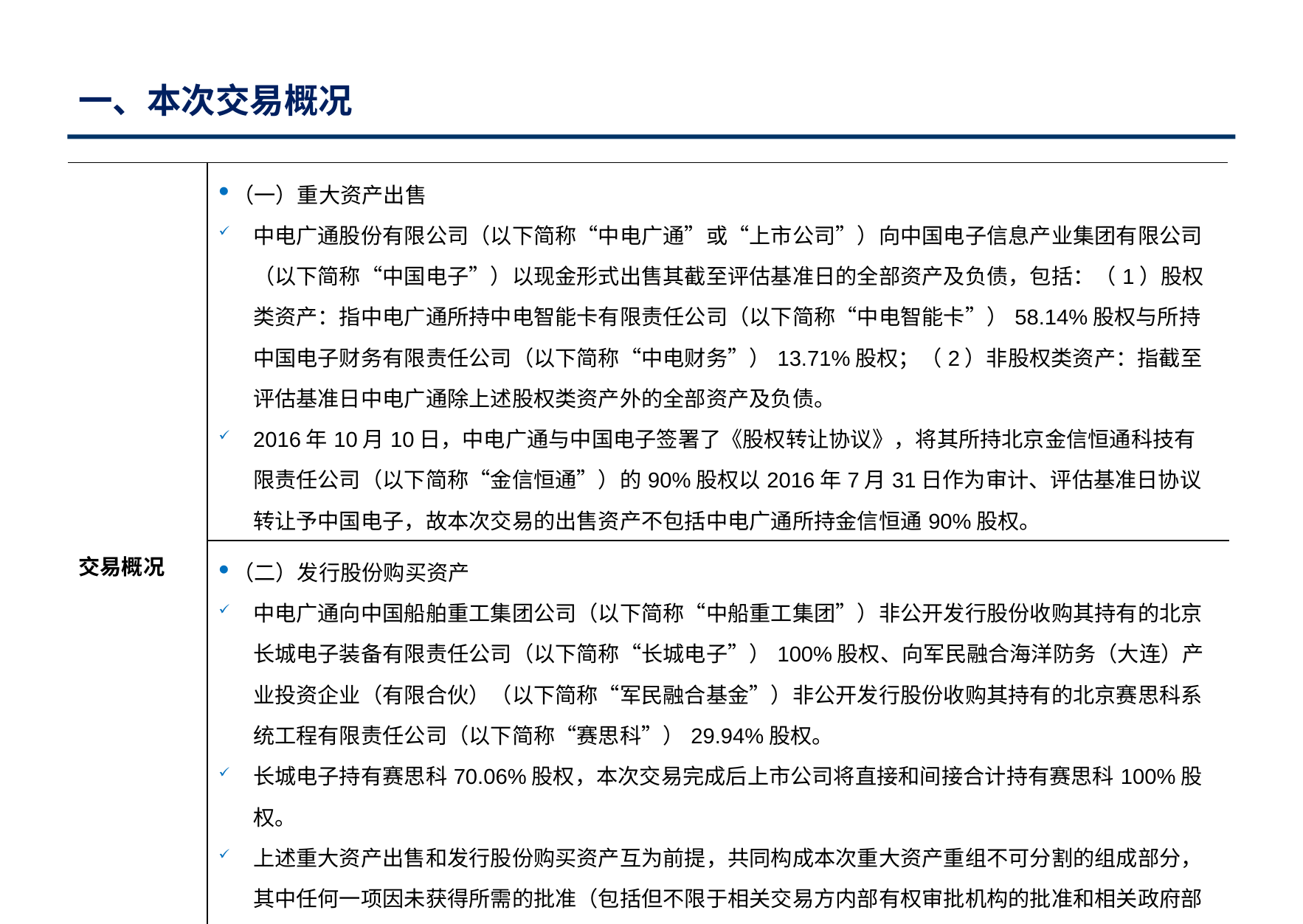

# 一、本次交易概况
| 交易概况 | （一）重大资产出售 中电广通股份有限公司（以下简称“中电广通”或“上市公司”）向中国电子信息产业集团有限公司（以下简称“中国电子”）以现金形式出售其截至评估基准日的全部资产及负债，包括：（1）股权类资产：指中电广通所持中电智能卡有限责任公司（以下简称“中电智能卡”）58.14%股权与所持中国电子财务有限责任公司（以下简称“中电财务”）13.71%股权；（2）非股权类资产：指截至评估基准日中电广通除上述股权类资产外的全部资产及负债。 2016年10月10日，中电广通与中国电子签署了《股权转让协议》，将其所持北京金信恒通科技有限责任公司（以下简称“金信恒通”）的90%股权以2016年7月31日作为审计、评估基准日协议转让予中国电子，故本次交易的出售资产不包括中电广通所持金信恒通90%股权。 |
| --- | --- |
|  | （二）发行股份购买资产 中电广通向中国船舶重工集团公司（以下简称“中船重工集团”）非公开发行股份收购其持有的北京长城电子装备有限责任公司（以下简称“长城电子”）100%股权、向军民融合海洋防务（大连）产业投资企业（有限合伙）（以下简称“军民融合基金”）非公开发行股份收购其持有的北京赛思科系统工程有限责任公司（以下简称“赛思科”）29.94%股权。 长城电子持有赛思科70.06%股权，本次交易完成后上市公司将直接和间接合计持有赛思科100%股权。 上述重大资产出售和发行股份购买资产互为前提，共同构成本次重大资产重组不可分割的组成部分，其中任何一项因未获得所需的批准（包括但不限于相关交易方内部有权审批机构的批准和相关政府部门的批准）而无法付诸实施，则上述两项交易均不予实施。 |
4